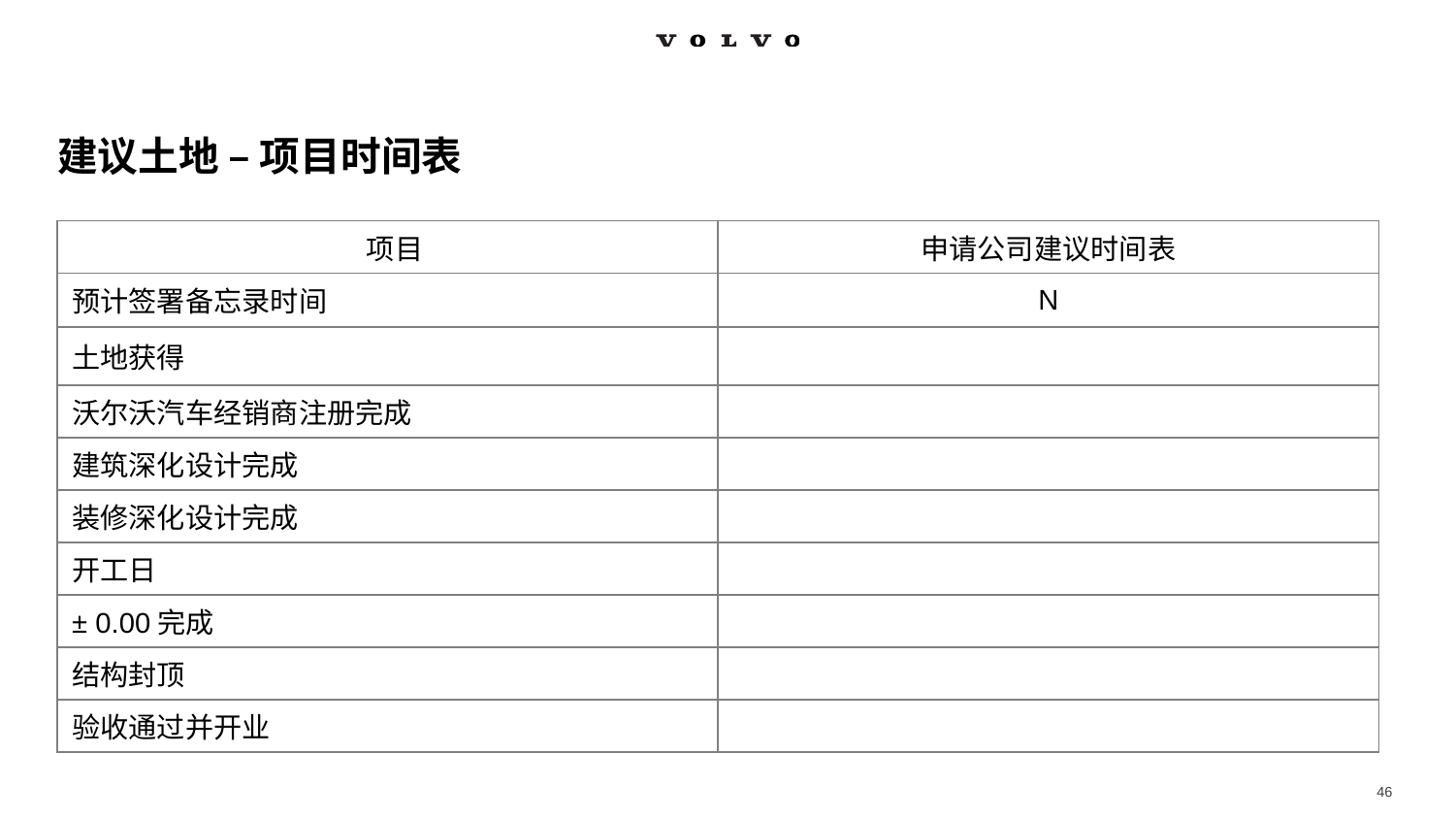

# 建议土地 – 项目时间表
| 项目 | 申请公司建议时间表 |
| --- | --- |
| 预计签署备忘录时间 | N |
| 土地获得 |  |
| 沃尔沃汽车经销商注册完成 |  |
| 建筑深化设计完成 |  |
| 装修深化设计完成 |  |
| 开工日 |  |
| ± 0.00完成 |  |
| 结构封顶 |  |
| 验收通过并开业 |  |
46